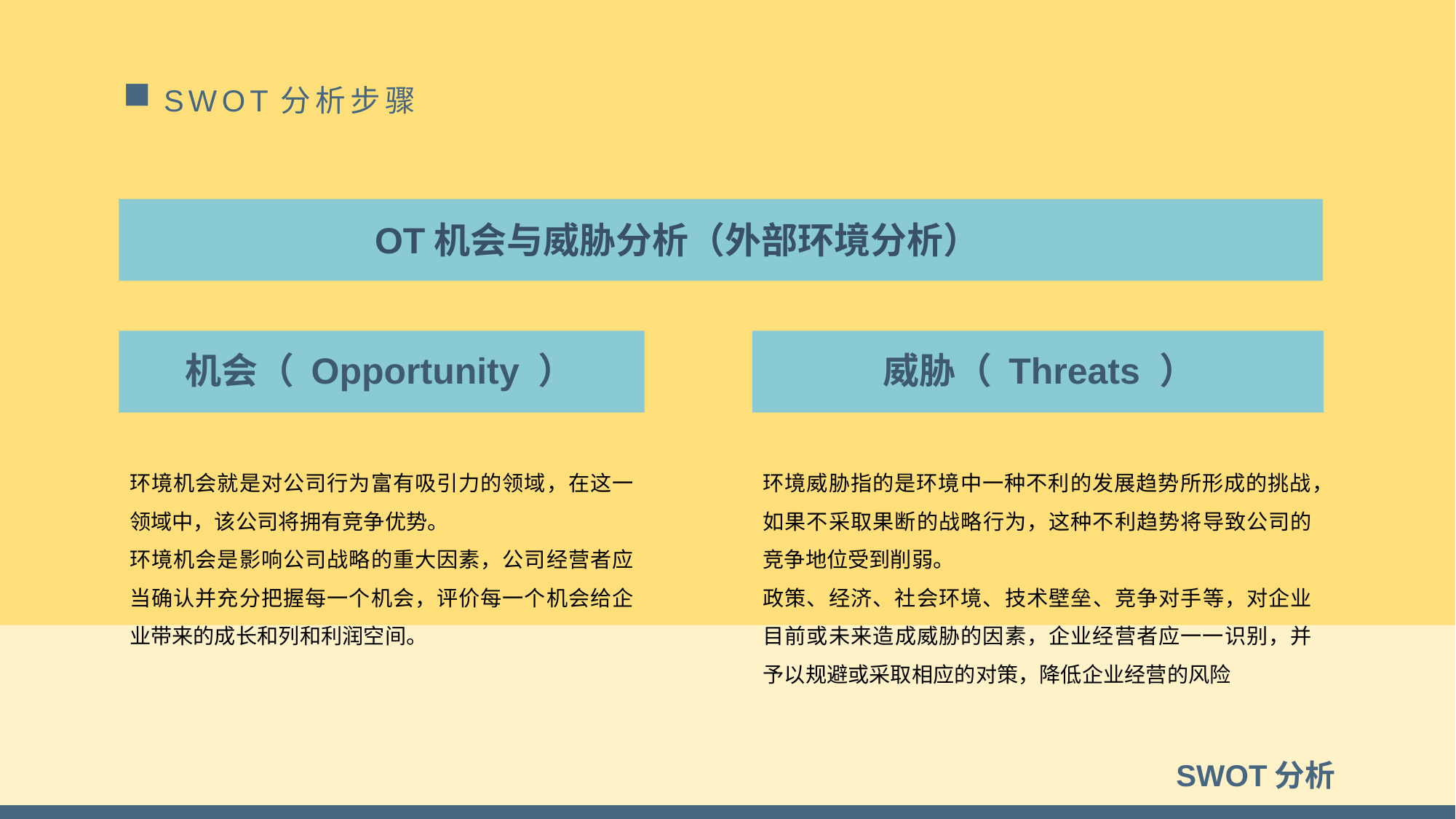

# SWOT分析步骤

OT机会与威胁分析（外部环境分析）

机会（ Opportunity ）
威胁（ Threats ）
环境机会就是对公司行为富有吸引力的领域，在这一领域中，该公司将拥有竞争优势。
环境机会是影响公司战略的重大因素，公司经营者应当确认并充分把握每一个机会，评价每一个机会给企业带来的成长和列和利润空间。
环境威胁指的是环境中一种不利的发展趋势所形成的挑战，如果不采取果断的战略行为，这种不利趋势将导致公司的竞争地位受到削弱。
政策、经济、社会环境、技术壁垒、竞争对手等，对企业目前或未来造成威胁的因素，企业经营者应一一识别，并予以规避或采取相应的对策，降低企业经营的风险